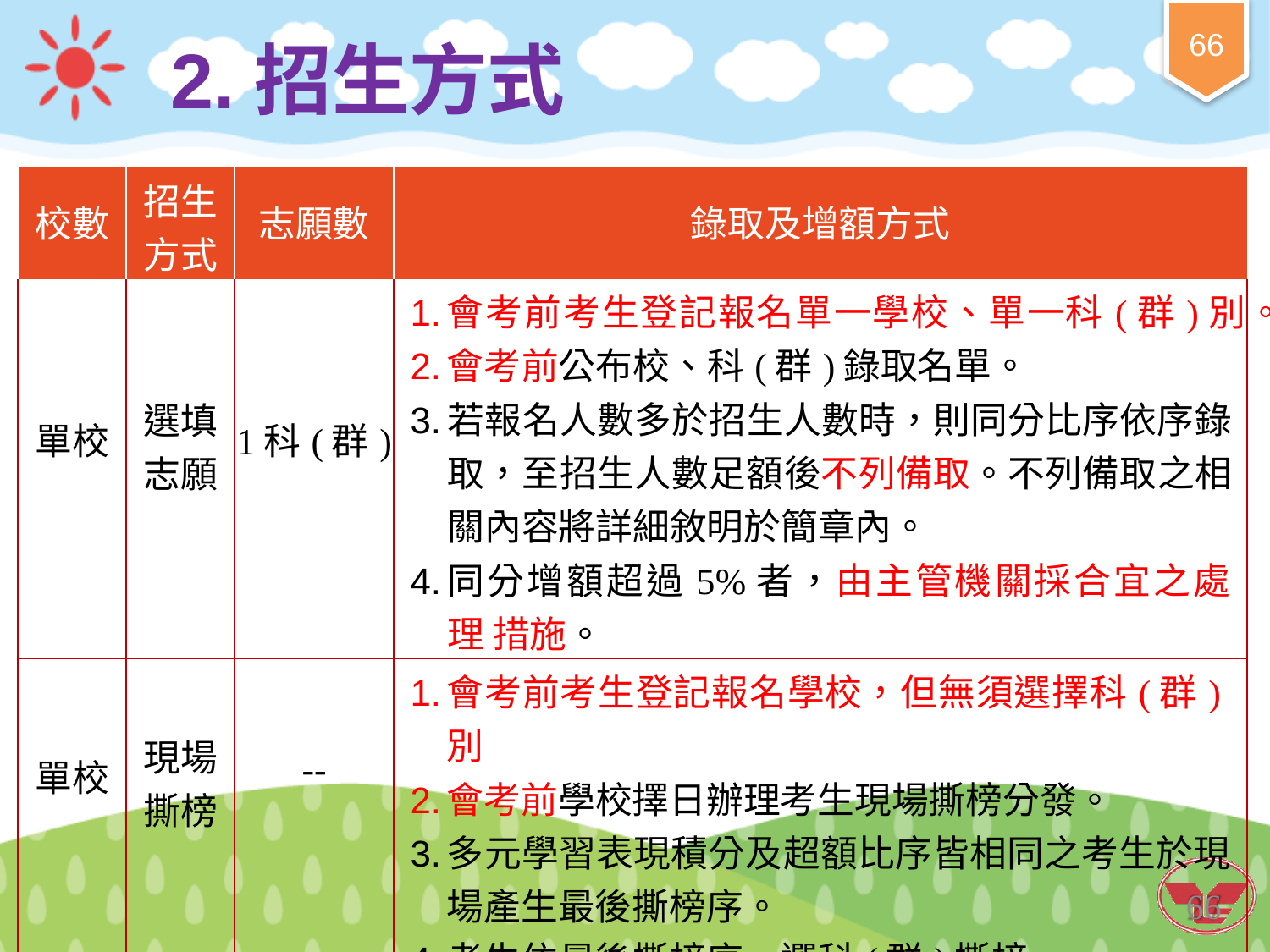

# 2.招生方式
| 校數 | 招生 方式 | 志願數 | 錄取及增額方式 |
| --- | --- | --- | --- |
| 單校 | 選填 志願 | 1科(群) | 會考前考生登記報名單一學校、單一科(群)別。 會考前公布校、科(群)錄取名單。 若報名人數多於招生人數時，則同分比序依序錄 取，至招生人數足額後不列備取。不列備取之相 關內容將詳細敘明於簡章內。 同分增額超過5%者，由主管機關採合宜之處理 措施。 |
| 單校 | 現場 撕榜 | -- | 會考前考生登記報名學校，但無須選擇科(群)別 會考前學校擇日辦理考生現場撕榜分發。 多元學習表現積分及超額比序皆相同之考生於現 場產生最後撕榜序。 考生依最後撕榜序，選科(群)撕榜。 |
66